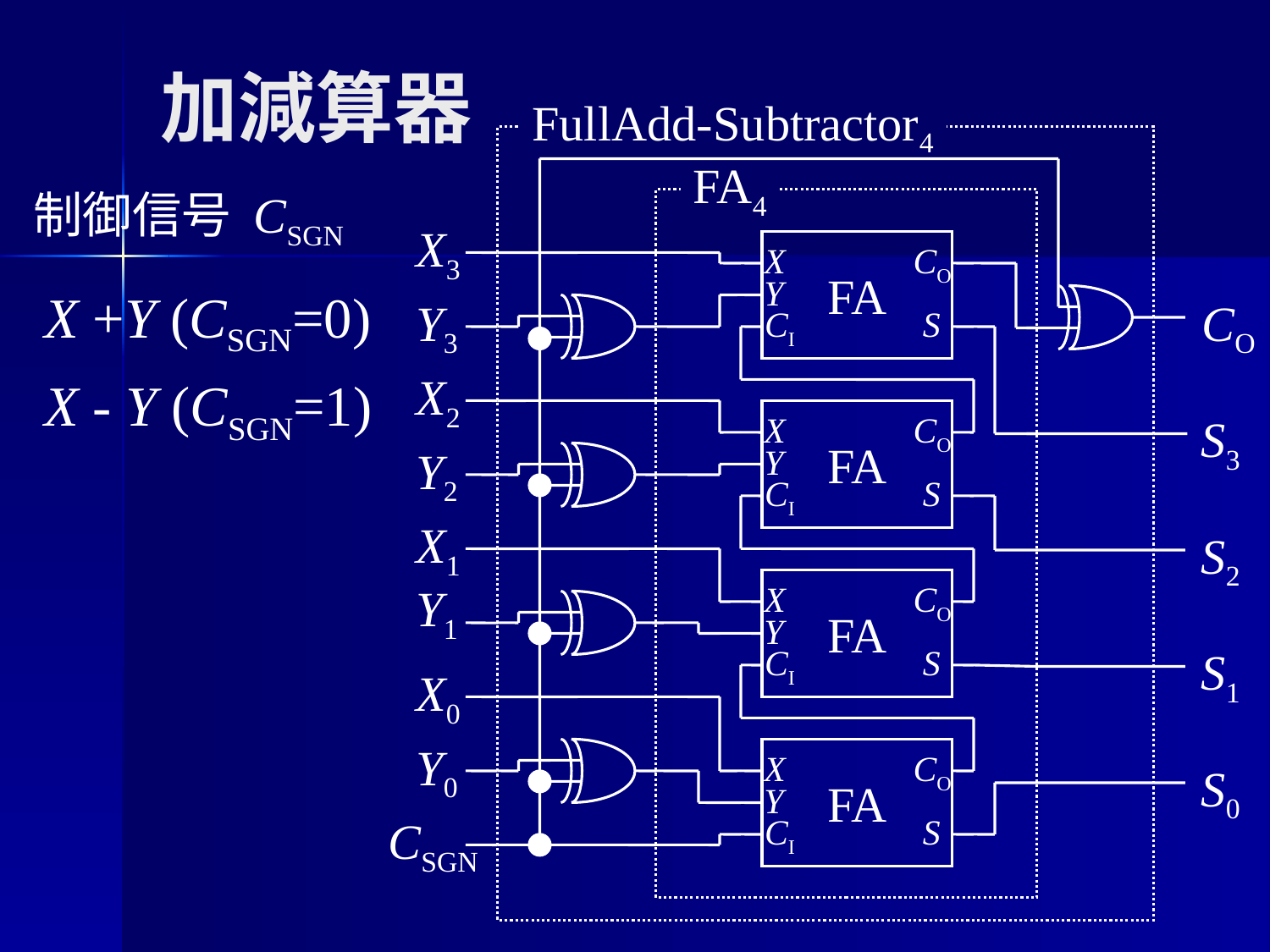

# 加減算器
FullAdd-Subtractor4

FA4

FA
X
CO

Y
CI

S

FA
X
CO

Y
CI

S

FA
X
CO

Y
CI

S

FA
X
CO

Y
CI

S

制御信号 CSGN
X3

X +Y (CSGN=0)
X - Y (CSGN=1)
Y3
CO

X2

S3
Y2

X1
S2

Y1

S1
X0

Y0
S0

CSGN